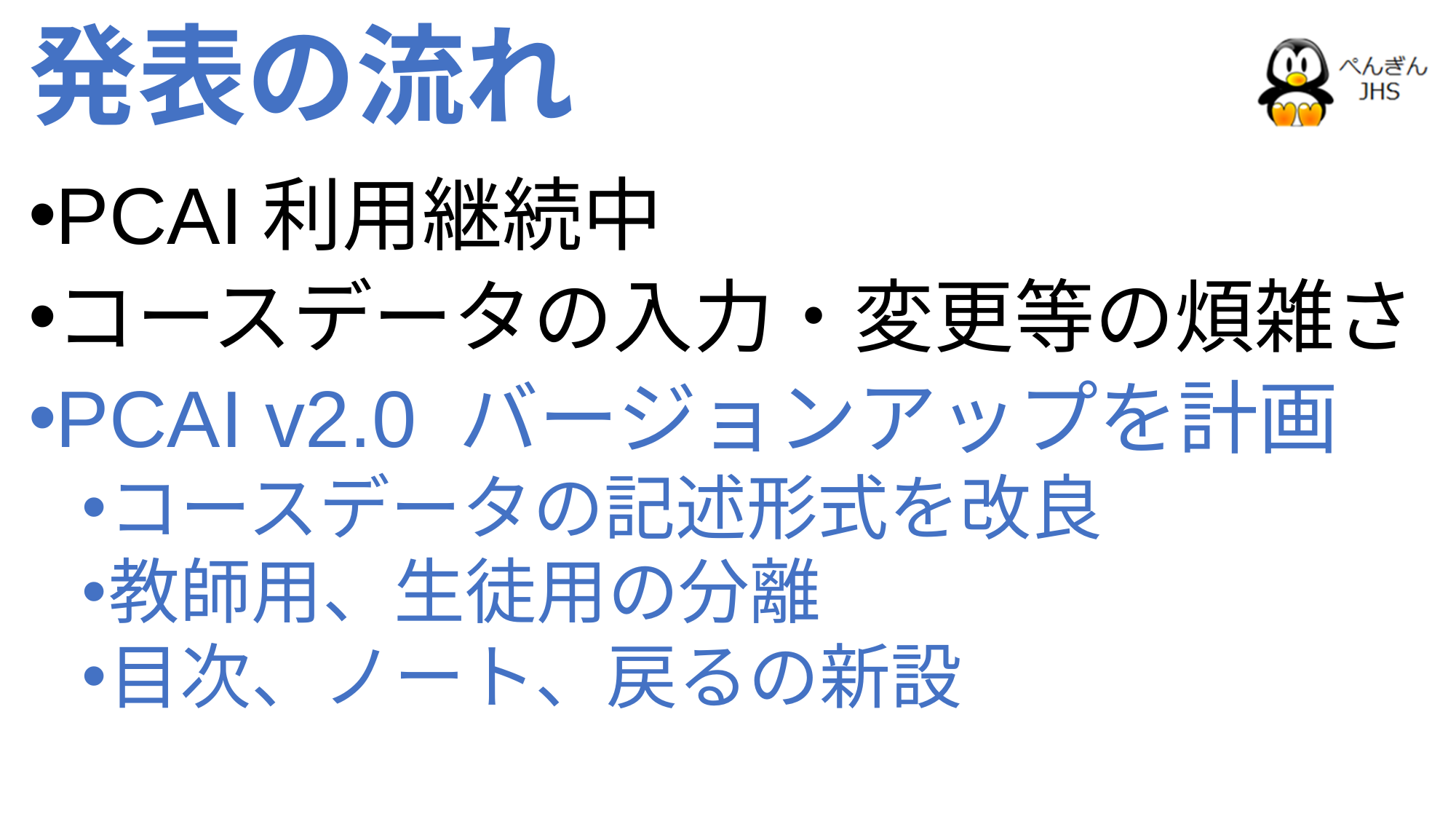

# 発表の流れ
PCAI利用継続中
コースデータの入力・変更等の煩雑さ
PCAI v2.0 バージョンアップを計画
コースデータの記述形式を改良
教師用、生徒用の分離
目次、ノート、戻るの新設